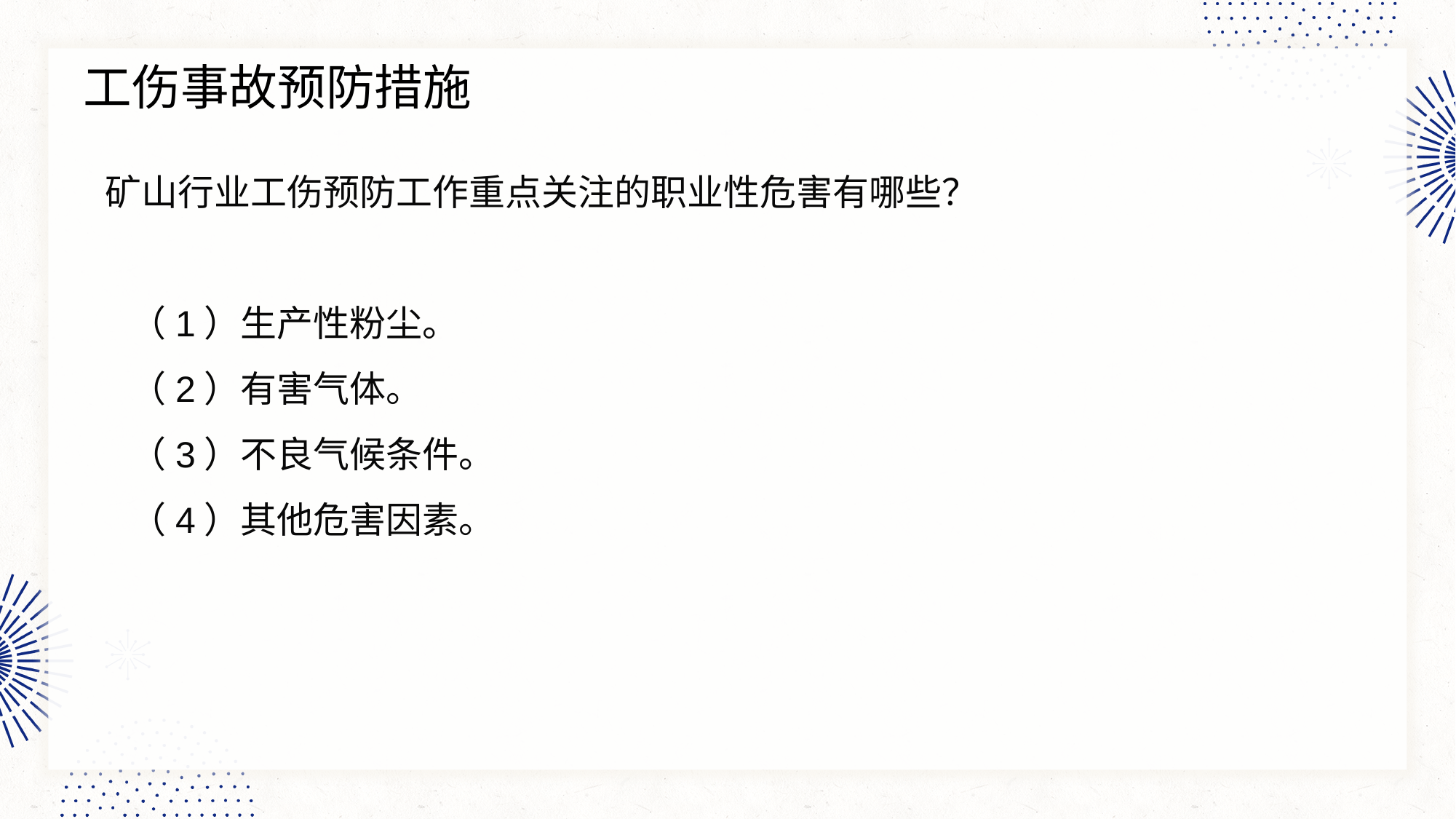

工伤事故预防措施
矿山行业工伤预防工作重点关注的职业性危害有哪些？

  （1）生产性粉尘。
  （2）有害气体。
  （3）不良气候条件。
  （4）其他危害因素。